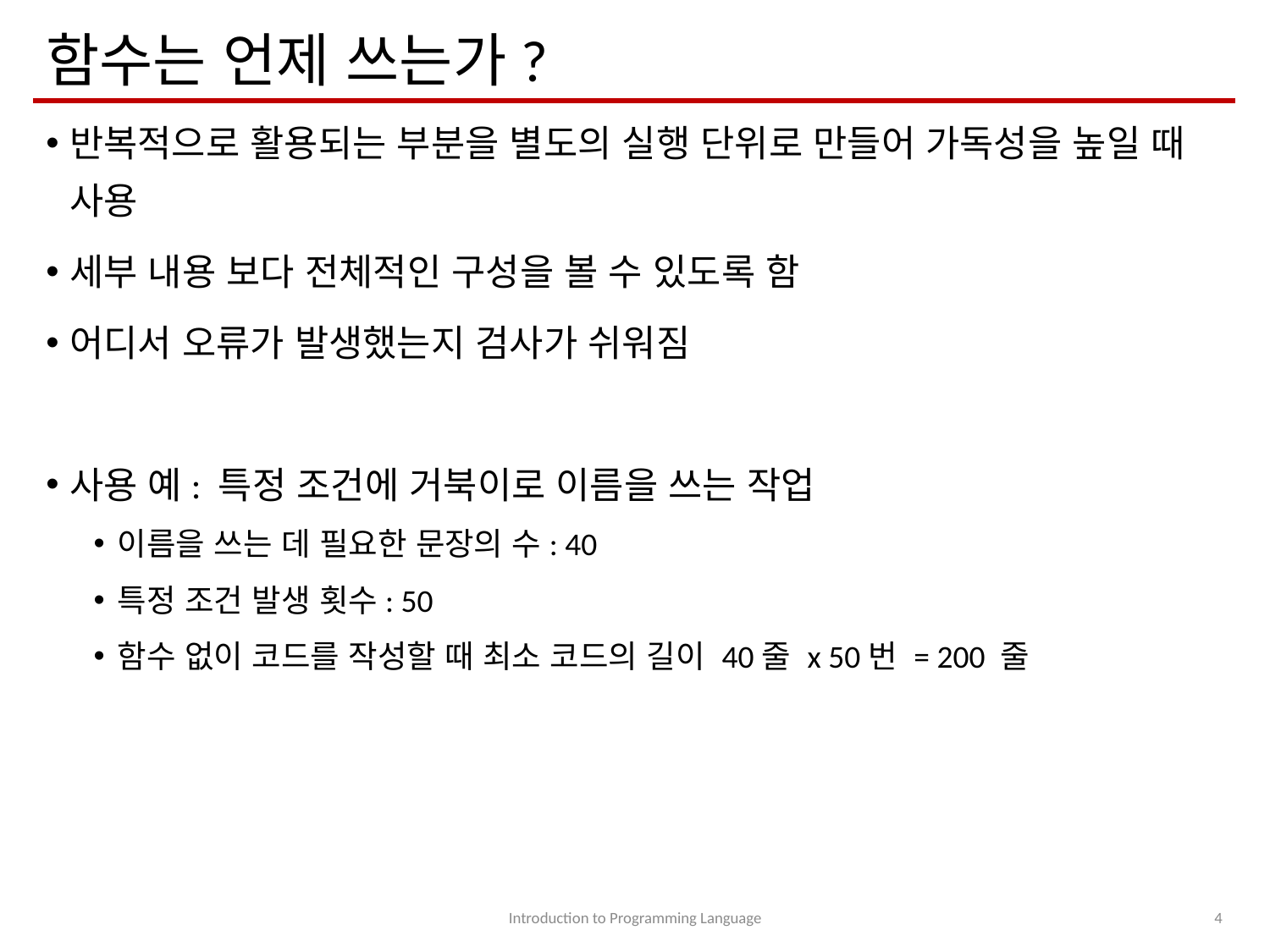

# 함수는 언제 쓰는가?
반복적으로 활용되는 부분을 별도의 실행 단위로 만들어 가독성을 높일 때 사용
세부 내용 보다 전체적인 구성을 볼 수 있도록 함
어디서 오류가 발생했는지 검사가 쉬워짐

사용 예: 특정 조건에 거북이로 이름을 쓰는 작업
이름을 쓰는 데 필요한 문장의 수: 40
특정 조건 발생 횟수: 50
함수 없이 코드를 작성할 때 최소 코드의 길이 40줄 x 50번 = 200 줄
Introduction to Programming Language
4